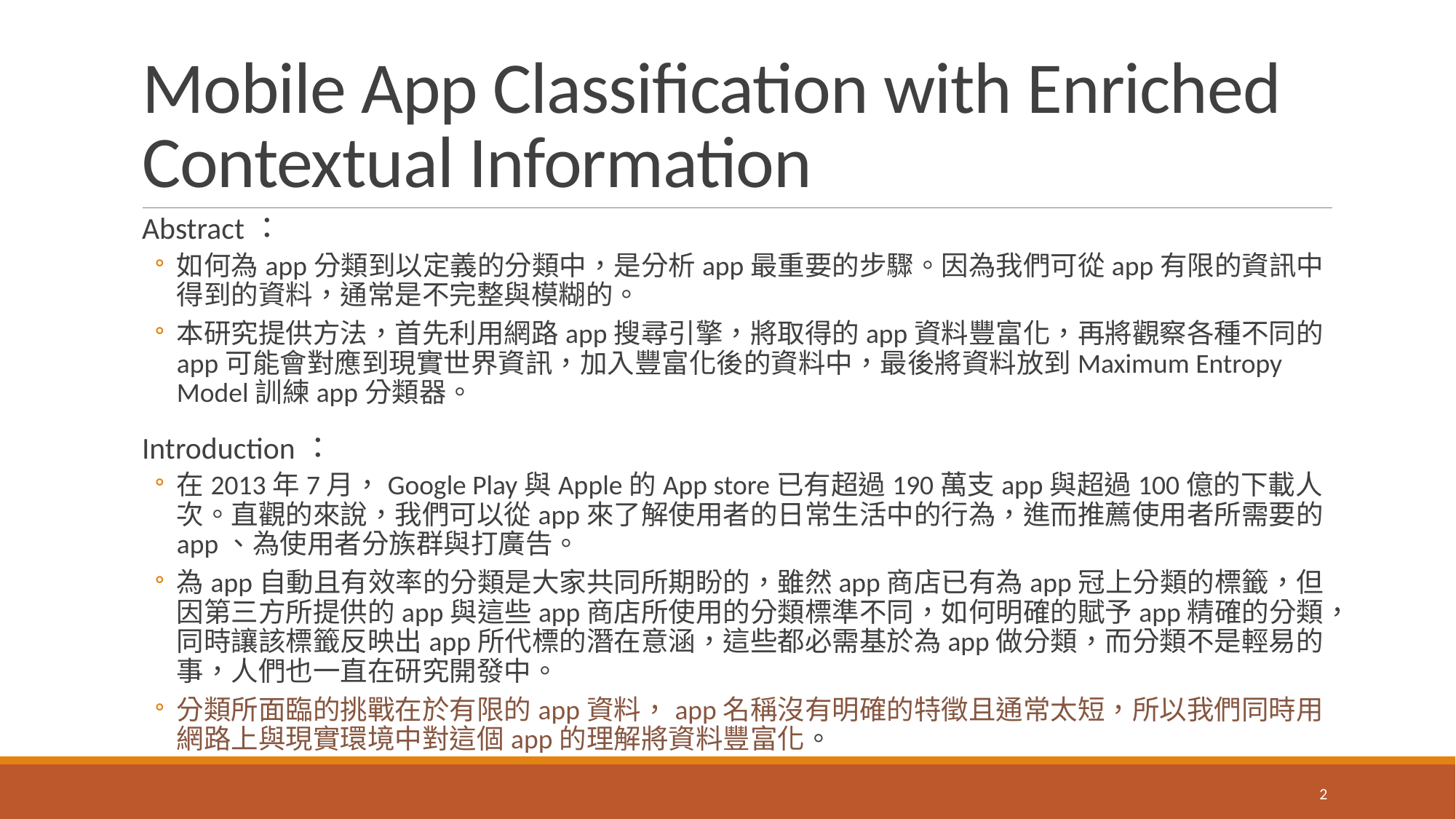

# Mobile App Classification with Enriched Contextual Information
Abstract：
如何為app分類到以定義的分類中，是分析app最重要的步驟。因為我們可從app有限的資訊中得到的資料，通常是不完整與模糊的。
本研究提供方法，首先利用網路app搜尋引擎，將取得的app資料豐富化，再將觀察各種不同的app可能會對應到現實世界資訊，加入豐富化後的資料中，最後將資料放到Maximum Entropy Model訓練app分類器。
Introduction：
在2013年7月，Google Play與Apple的App store已有超過190萬支app與超過100億的下載人次。直觀的來說，我們可以從app來了解使用者的日常生活中的行為，進而推薦使用者所需要的app、為使用者分族群與打廣告。
為app自動且有效率的分類是大家共同所期盼的，雖然app商店已有為app冠上分類的標籤，但因第三方所提供的app與這些app商店所使用的分類標準不同，如何明確的賦予app精確的分類，同時讓該標籤反映出app所代標的潛在意涵，這些都必需基於為app做分類，而分類不是輕易的事，人們也一直在研究開發中。
分類所面臨的挑戰在於有限的app資料，app名稱沒有明確的特徵且通常太短，所以我們同時用網路上與現實環境中對這個app的理解將資料豐富化。
2